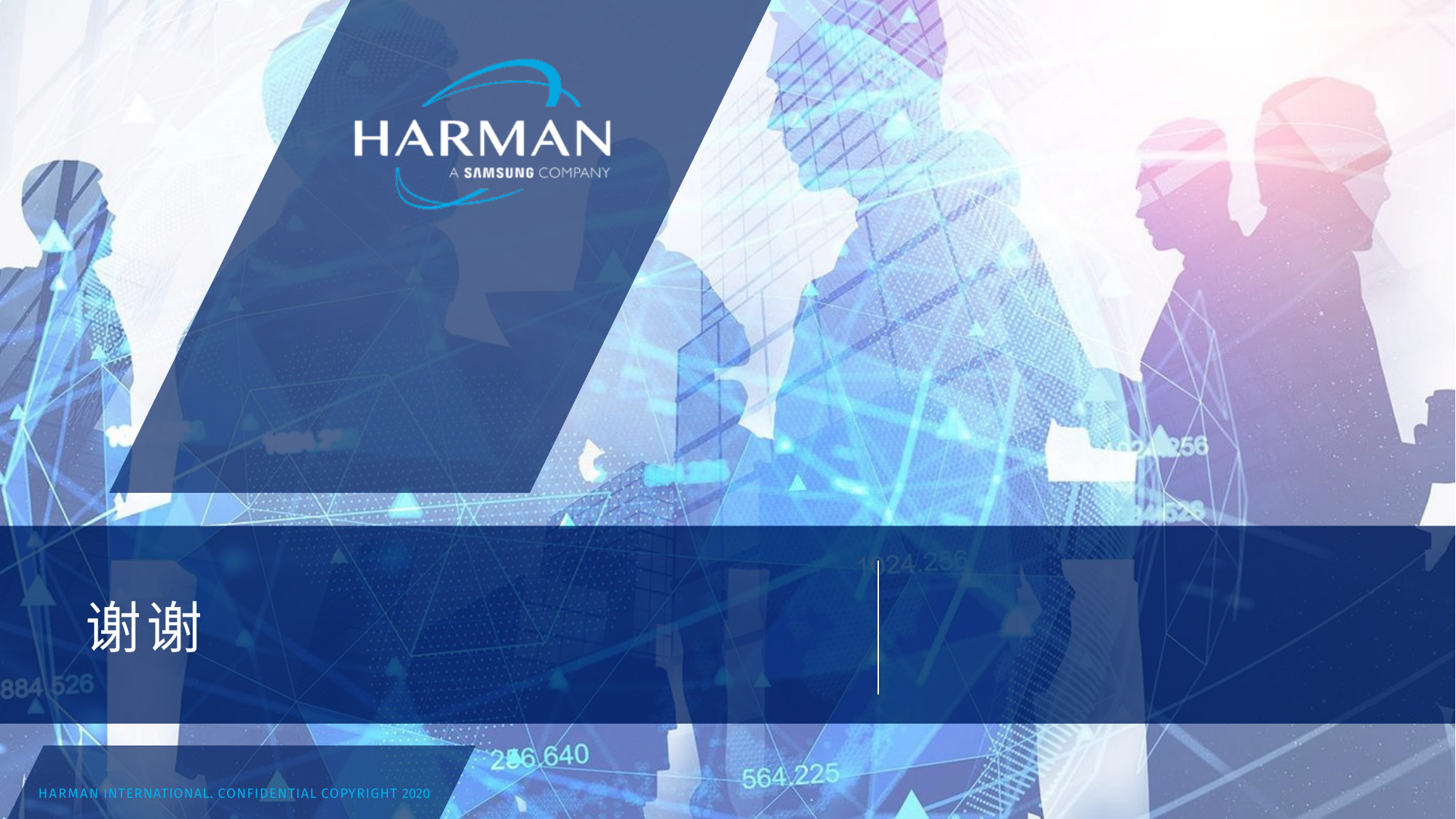

# 谢谢

HARMAN INTERNATIONAL. CONFIDENTIAL COPYRIGHT 2023	14
HARMAN INTERNATIONAL. CONFIDENTIAL COPYRIGHT 2020